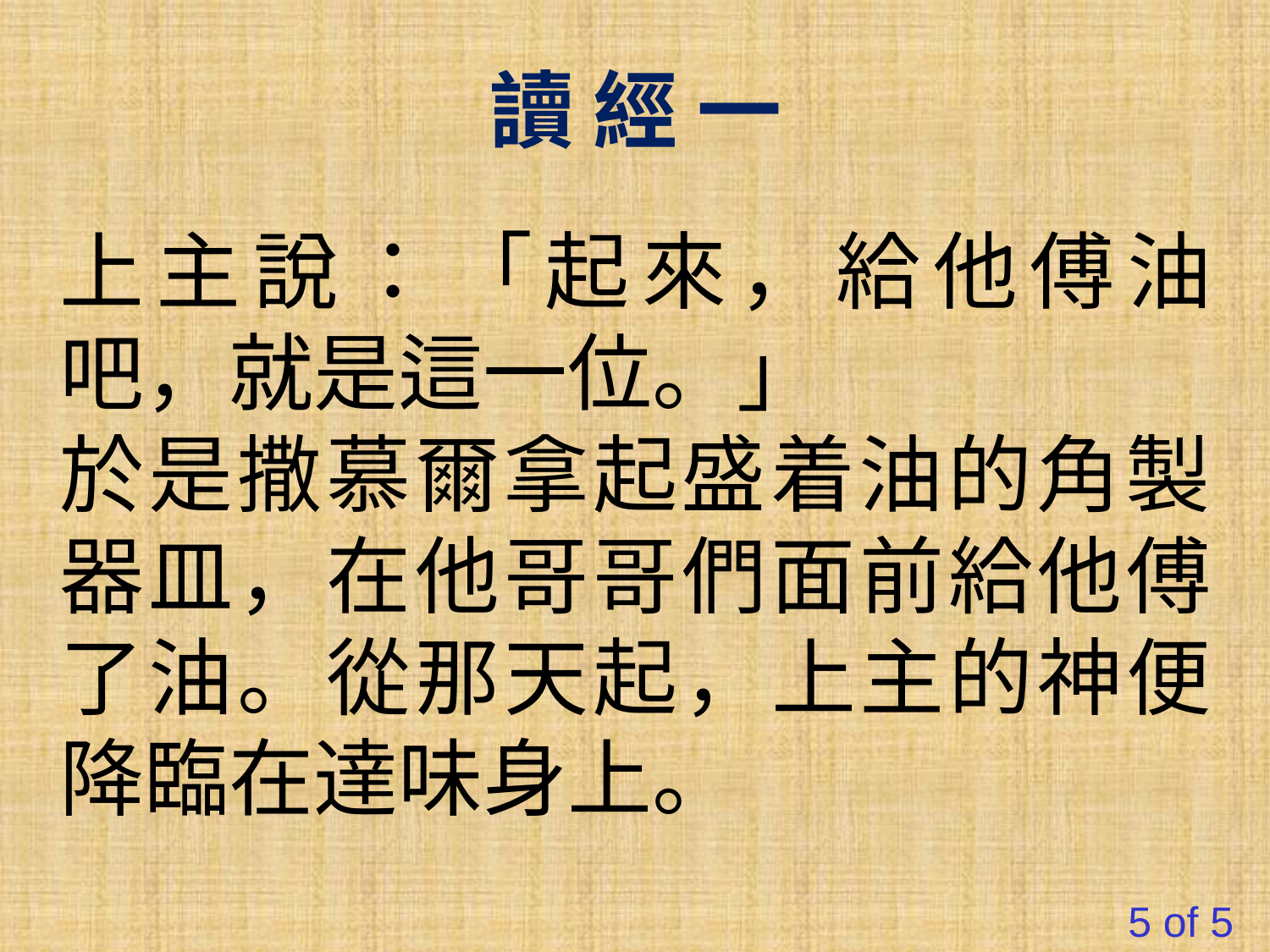

讀 經 一

上主說：「起來，給他傅油吧，就是這一位。」
於是撒慕爾拿起盛着油的角製器皿，在他哥哥們面前給他傅了油。從那天起，上主的神便降臨在達味身上。
#
5 of 5